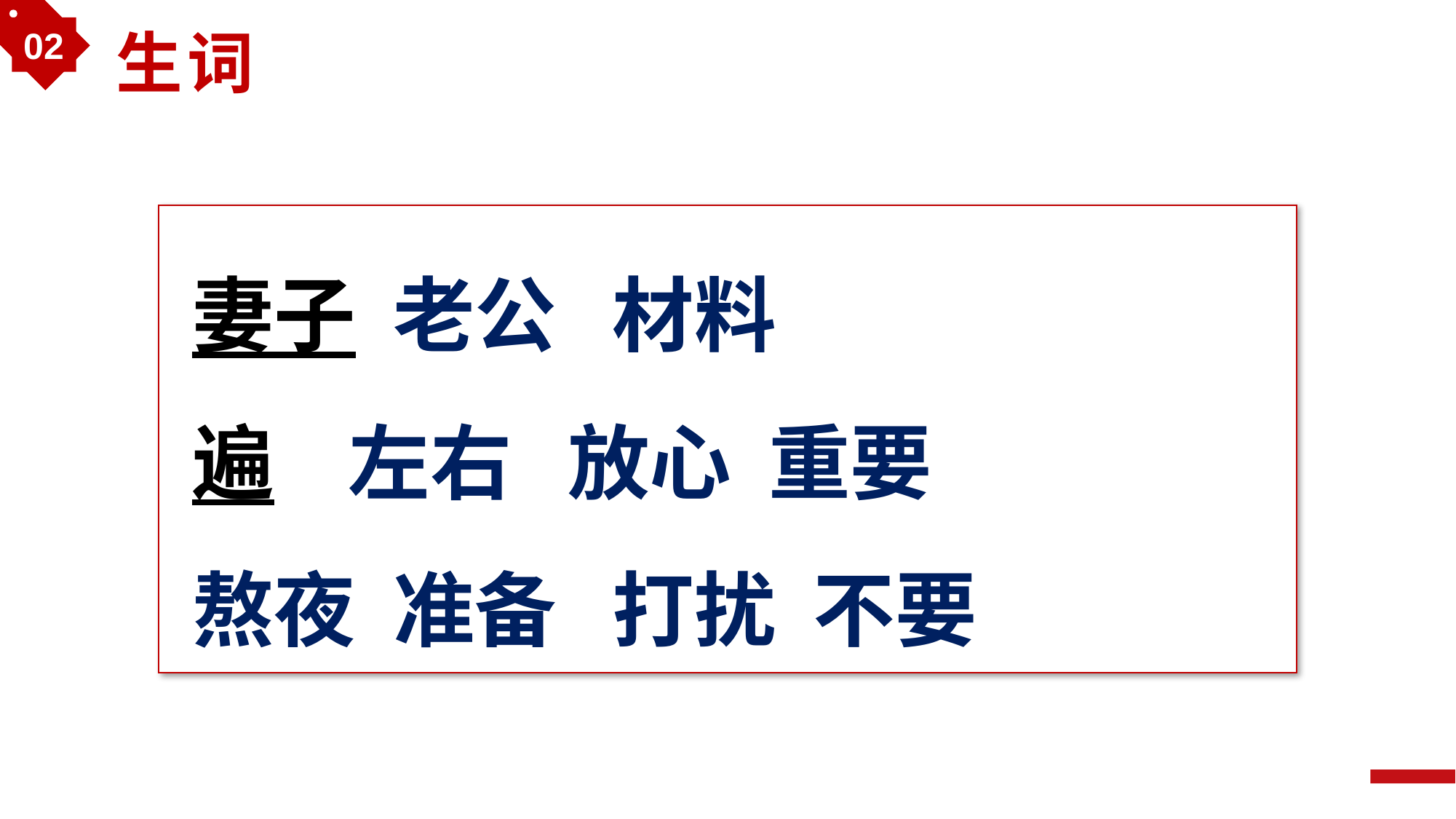

02
生词
敲    敲门   和    跟    一样
空    有空   打算  事  星期天
清华大学

妻子  老公   材料
遍    左右   放心  重要
熬夜  准备   打扰  不要